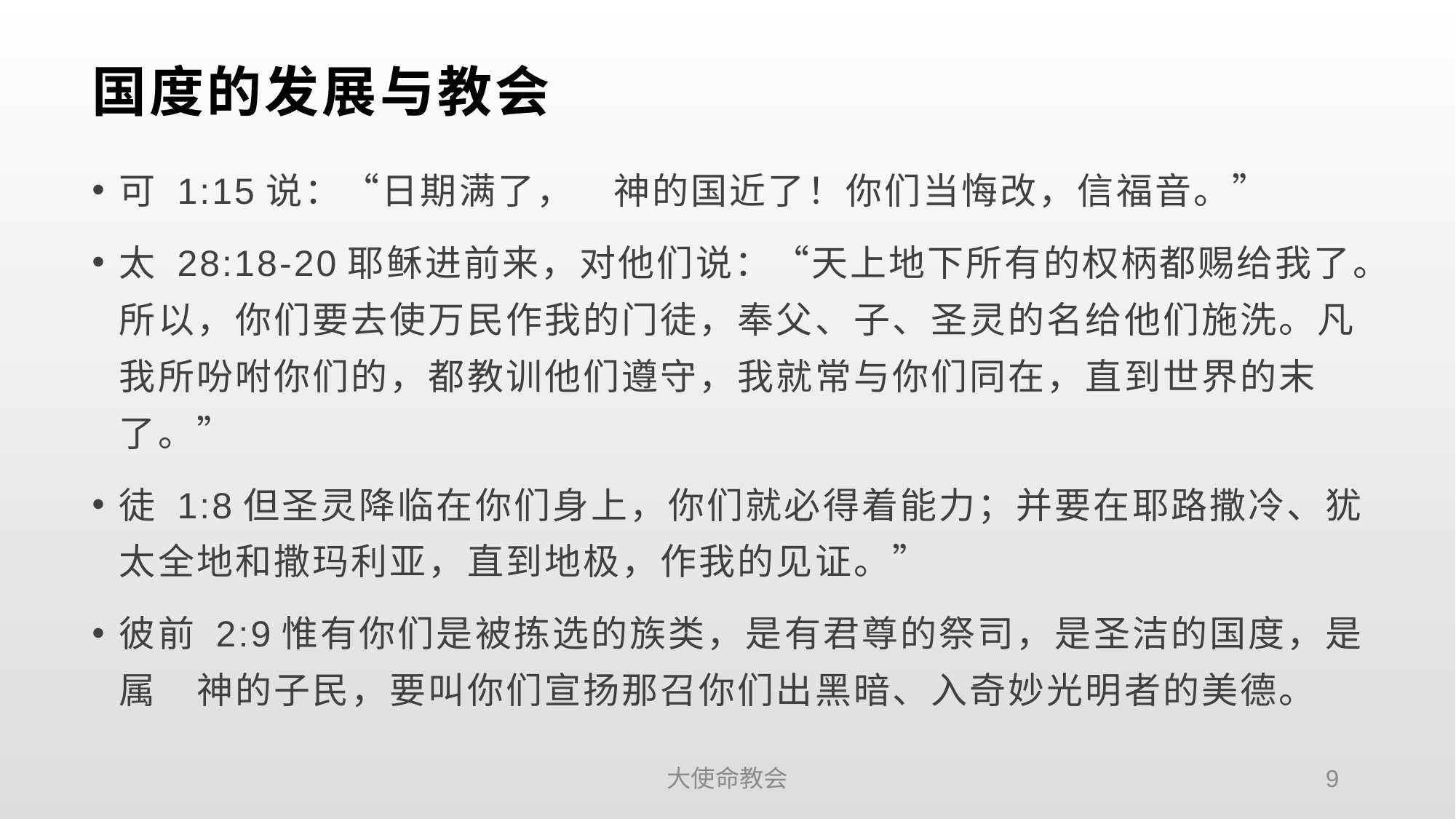

# 国度的发展与教会
可 1:15说：“日期满了，　神的国近了！你们当悔改，信福音。”
太 28:18-20耶稣进前来，对他们说：“天上地下所有的权柄都赐给我了。所以，你们要去使万民作我的门徒，奉父、子、圣灵的名给他们施洗。凡我所吩咐你们的，都教训他们遵守，我就常与你们同在，直到世界的末了。”
徒 1:8但圣灵降临在你们身上，你们就必得着能力；并要在耶路撒冷、犹太全地和撒玛利亚，直到地极，作我的见证。”
彼前 2:9惟有你们是被拣选的族类，是有君尊的祭司，是圣洁的国度，是属　神的子民，要叫你们宣扬那召你们出黑暗、入奇妙光明者的美德。
大使命教会
9